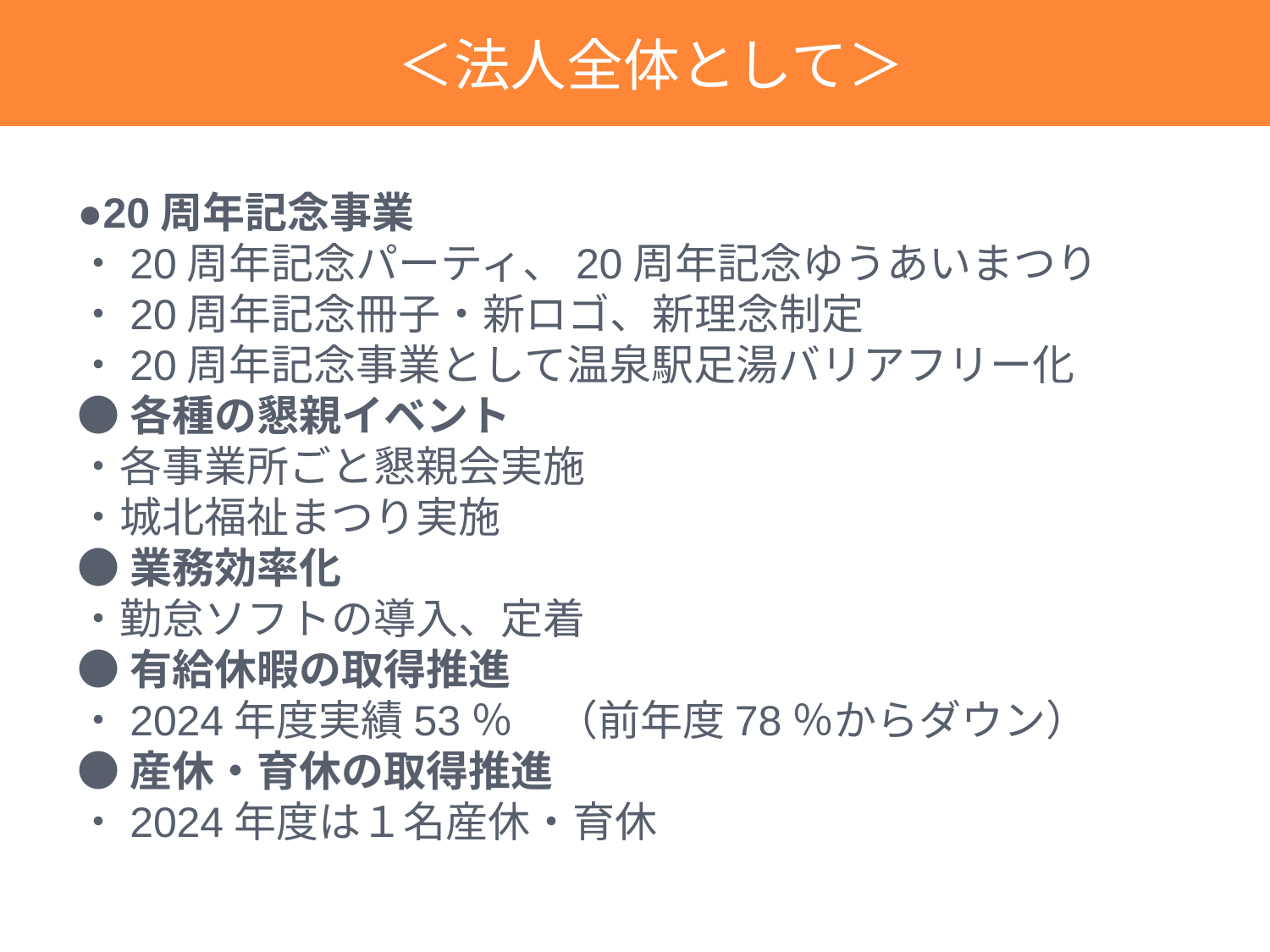

＜法人全体として＞
●20周年記念事業
・20周年記念パーティ、20周年記念ゆうあいまつり
・20周年記念冊子・新ロゴ、新理念制定
・20周年記念事業として温泉駅足湯バリアフリー化
●各種の懇親イベント
・各事業所ごと懇親会実施
・城北福祉まつり実施
●業務効率化
・勤怠ソフトの導入、定着
●有給休暇の取得推進
・2024年度実績53％　（前年度78％からダウン）
●産休・育休の取得推進
・2024年度は１名産休・育休